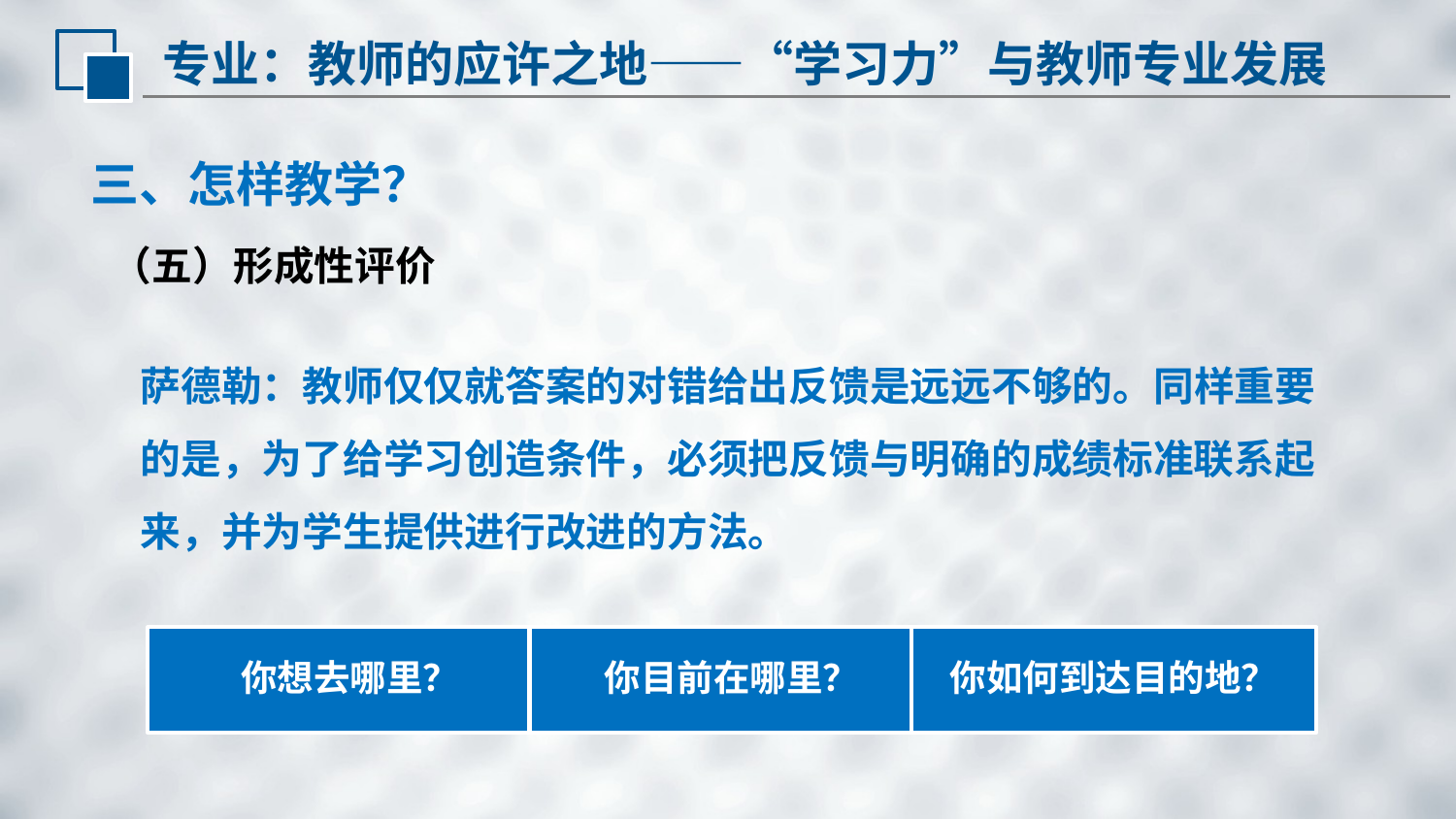

专业：教师的应许之地——“学习力”与教师专业发展

三、怎样教学？
（五）形成性评价
萨德勒：教师仅仅就答案的对错给出反馈是远远不够的。同样重要的是，为了给学习创造条件，必须把反馈与明确的成绩标准联系起来，并为学生提供进行改进的方法。
你想去哪里？
你目前在哪里？
你如何到达目的地？